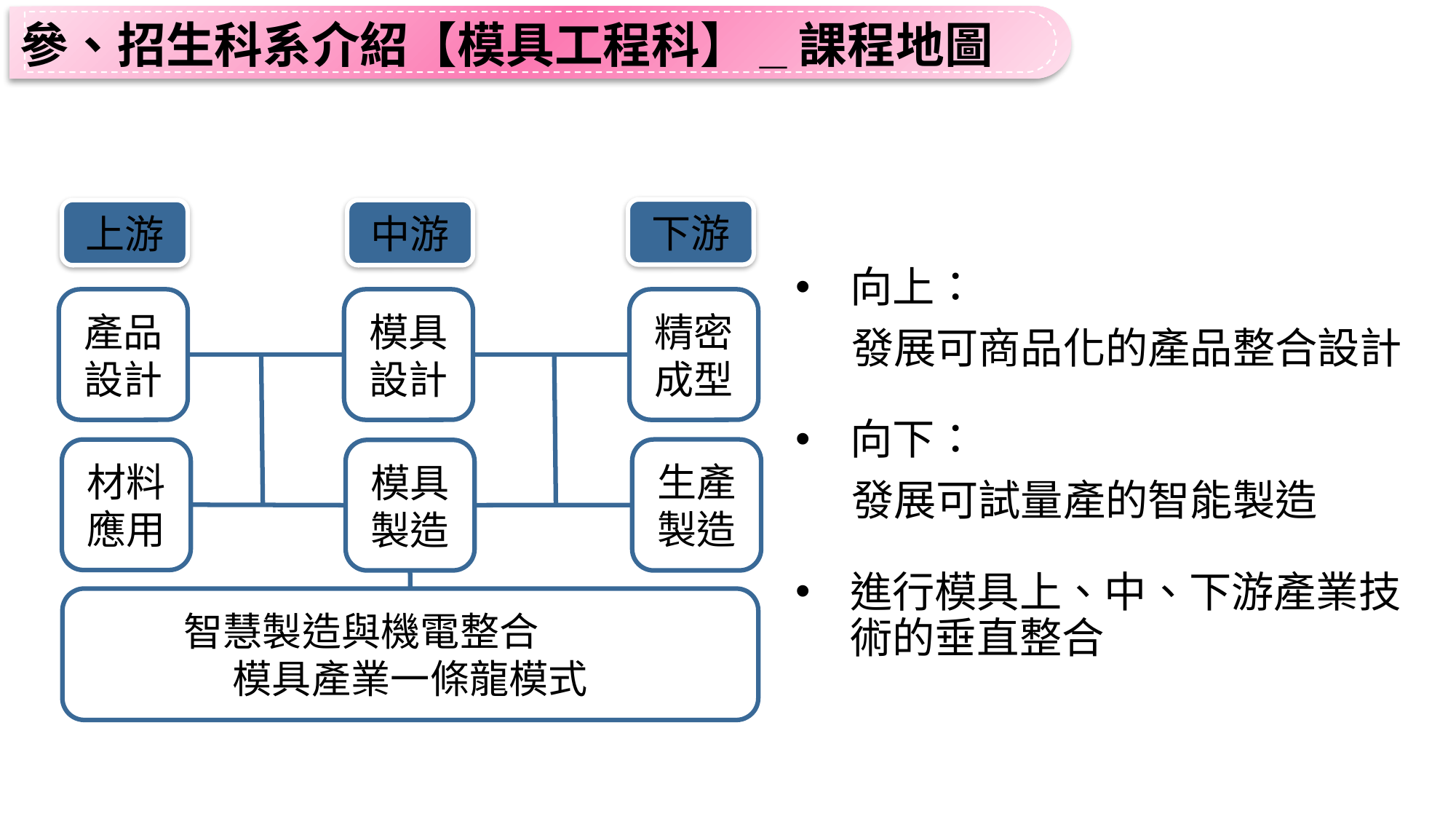

參、招生科系介紹【模具工程科】_課程地圖

下游
上游
中游
產品
設計
模具設計
精密成型
材料應用
生產製造
模具製造
智慧製造與機電整合
模具產業一條龍模式
向上：
發展可商品化的產品整合設計
向下：
發展可試量產的智能製造
進行模具上、中、下游產業技術的垂直整合